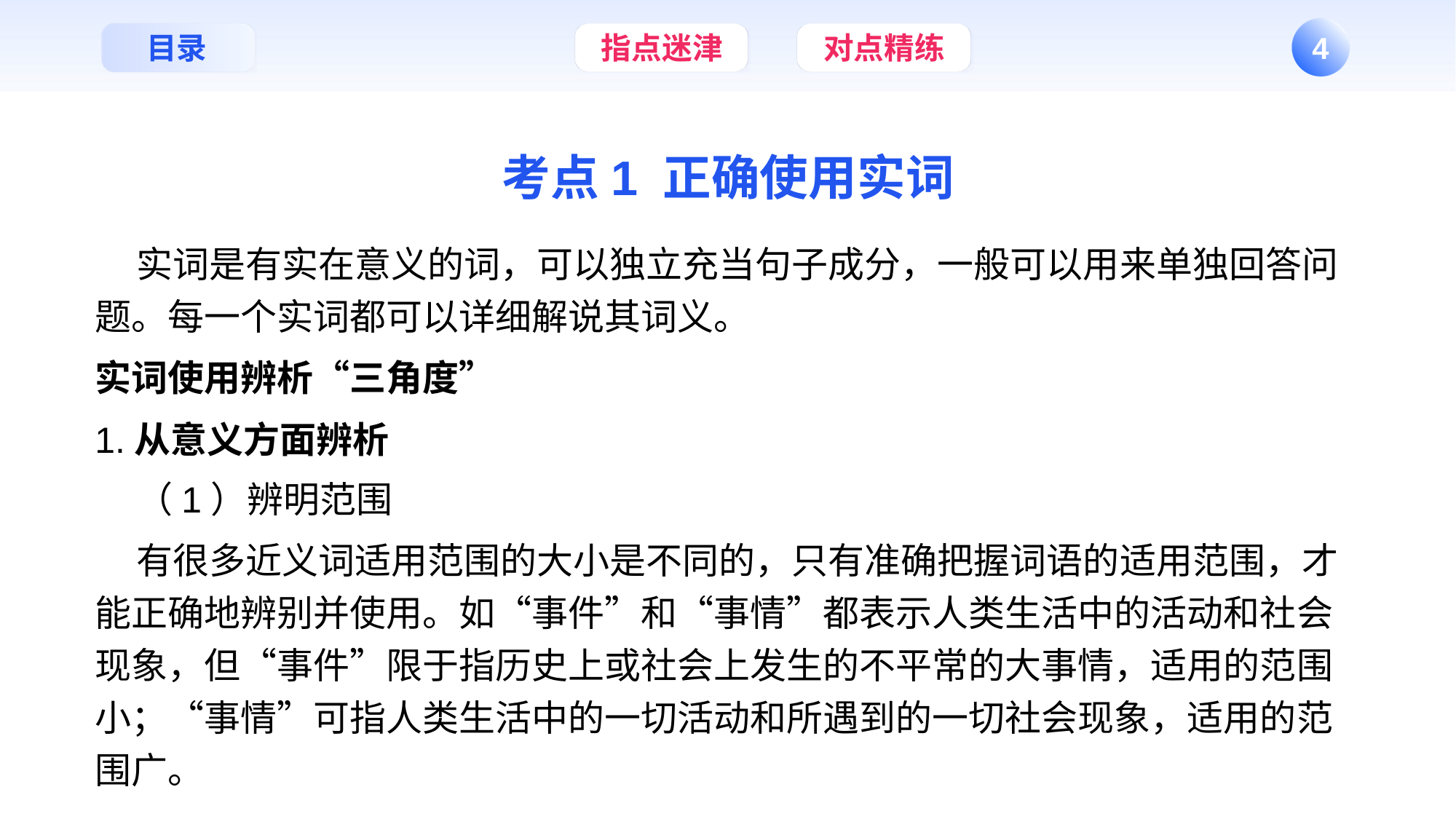

考点1 正确使用实词
    实词是有实在意义的词，可以独立充当句子成分，一般可以用来单独回答问题。每一个实词都可以详细解说其词义。
实词使用辨析“三角度”
1.从意义方面辨析
    （1）辨明范围
    有很多近义词适用范围的大小是不同的，只有准确把握词语的适用范围，才能正确地辨别并使用。如“事件”和“事情”都表示人类生活中的活动和社会现象，但“事件”限于指历史上或社会上发生的不平常的大事情，适用的范围小；“事情”可指人类生活中的一切活动和所遇到的一切社会现象，适用的范围广。